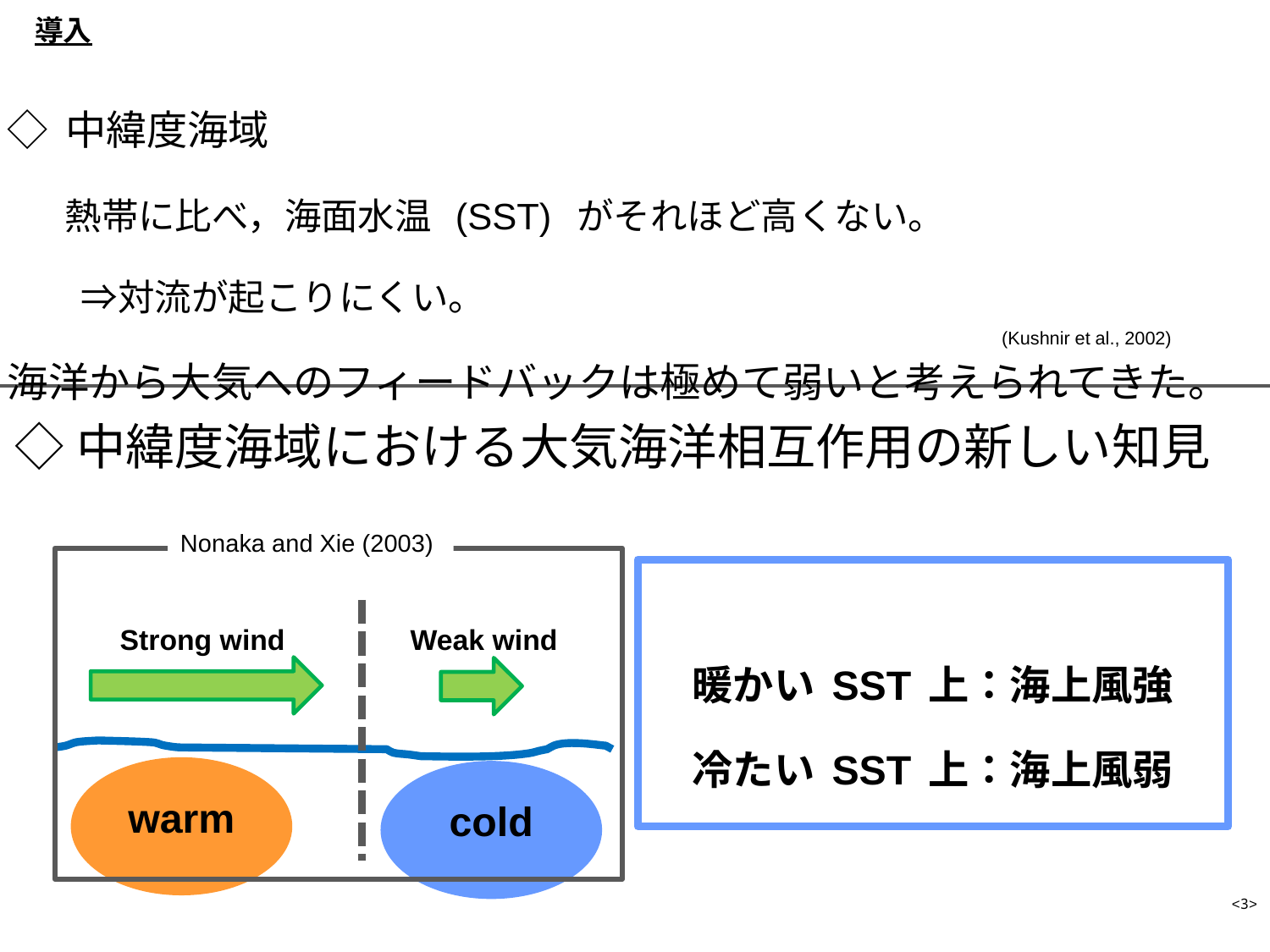

導入
◇中緯度海域
　　熱帯に比べ，海面水温 (SST) がそれほど高くない。
　　⇒対流が起こりにくい。
海洋から大気へのフィードバックは極めて弱いと考えられてきた。
(Kushnir et al., 2002)
◇中緯度海域における大気海洋相互作用の新しい知見
Nonaka and Xie (2003)

暖かいSST上：海上風強
冷たいSST上：海上風弱
Weak wind
Strong wind

warm
cold
<3>